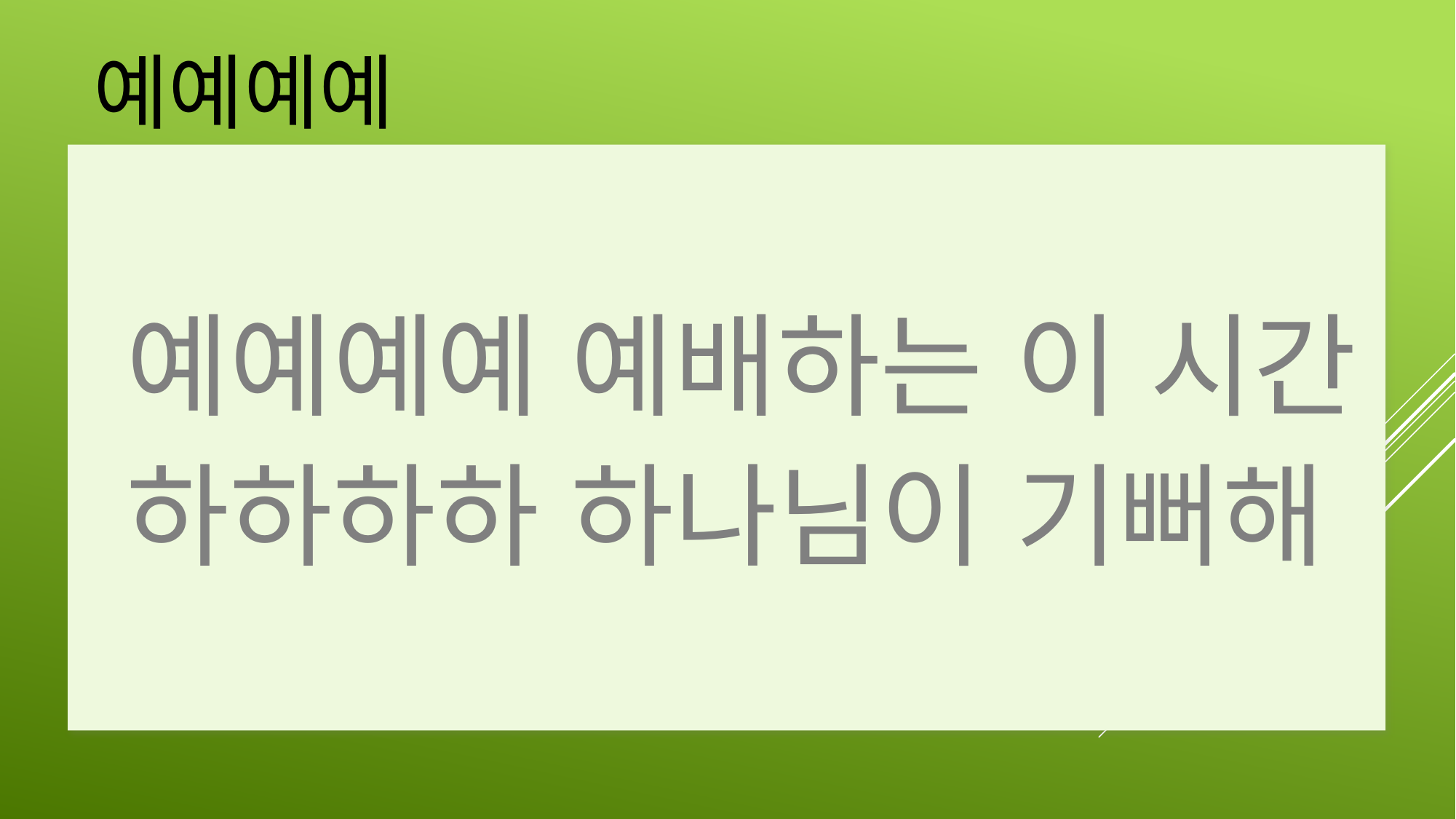

예예예예
예예예예 예배하는 이 시간
하하하하 하나님이 기뻐해